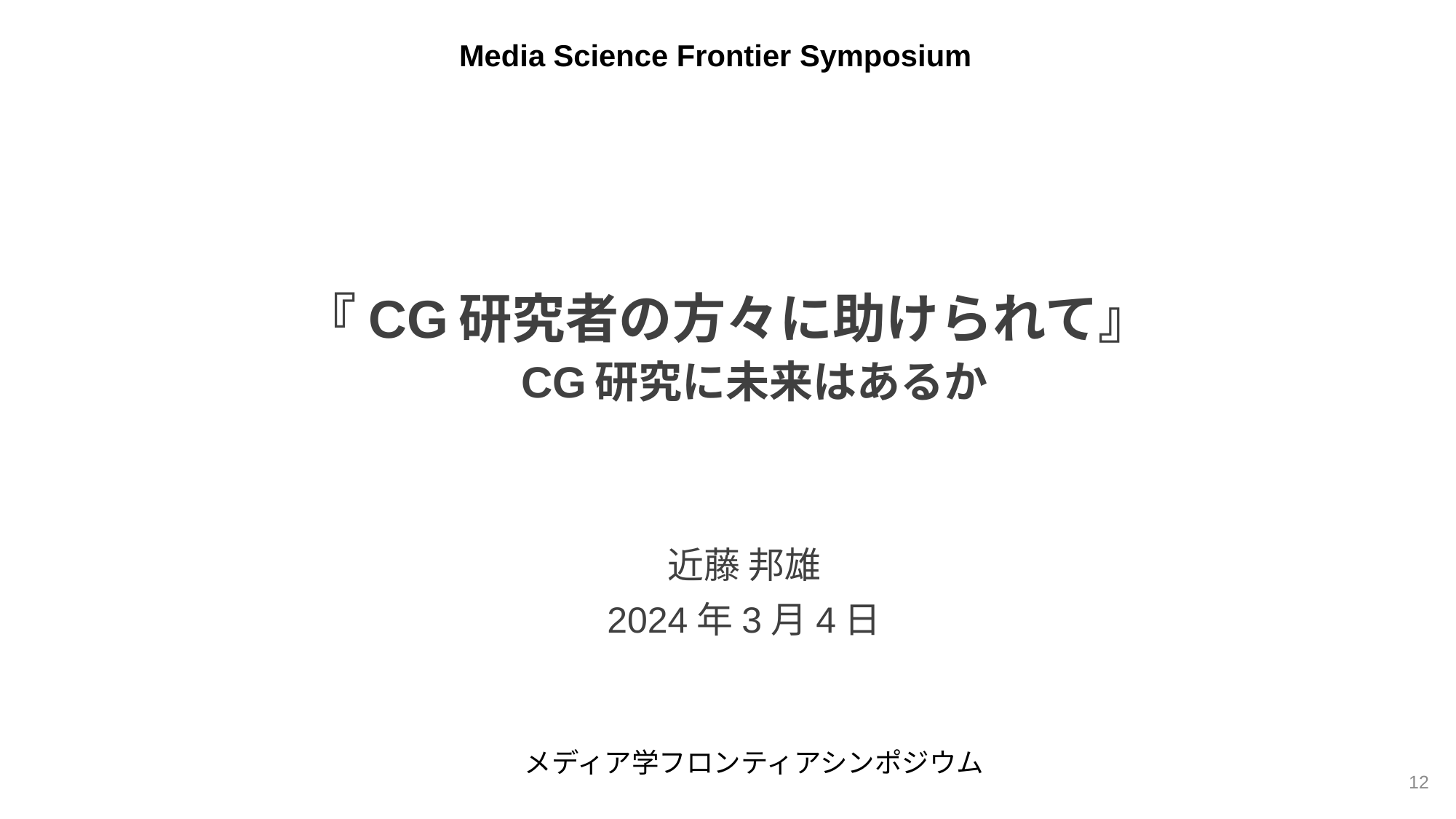

Media Science Frontier Symposium
# 『CG研究者の方々に助けられて』 　CG研究に未来はあるか

近藤 邦雄
2024年3月4日
メディア学フロンティアシンポジウム
12